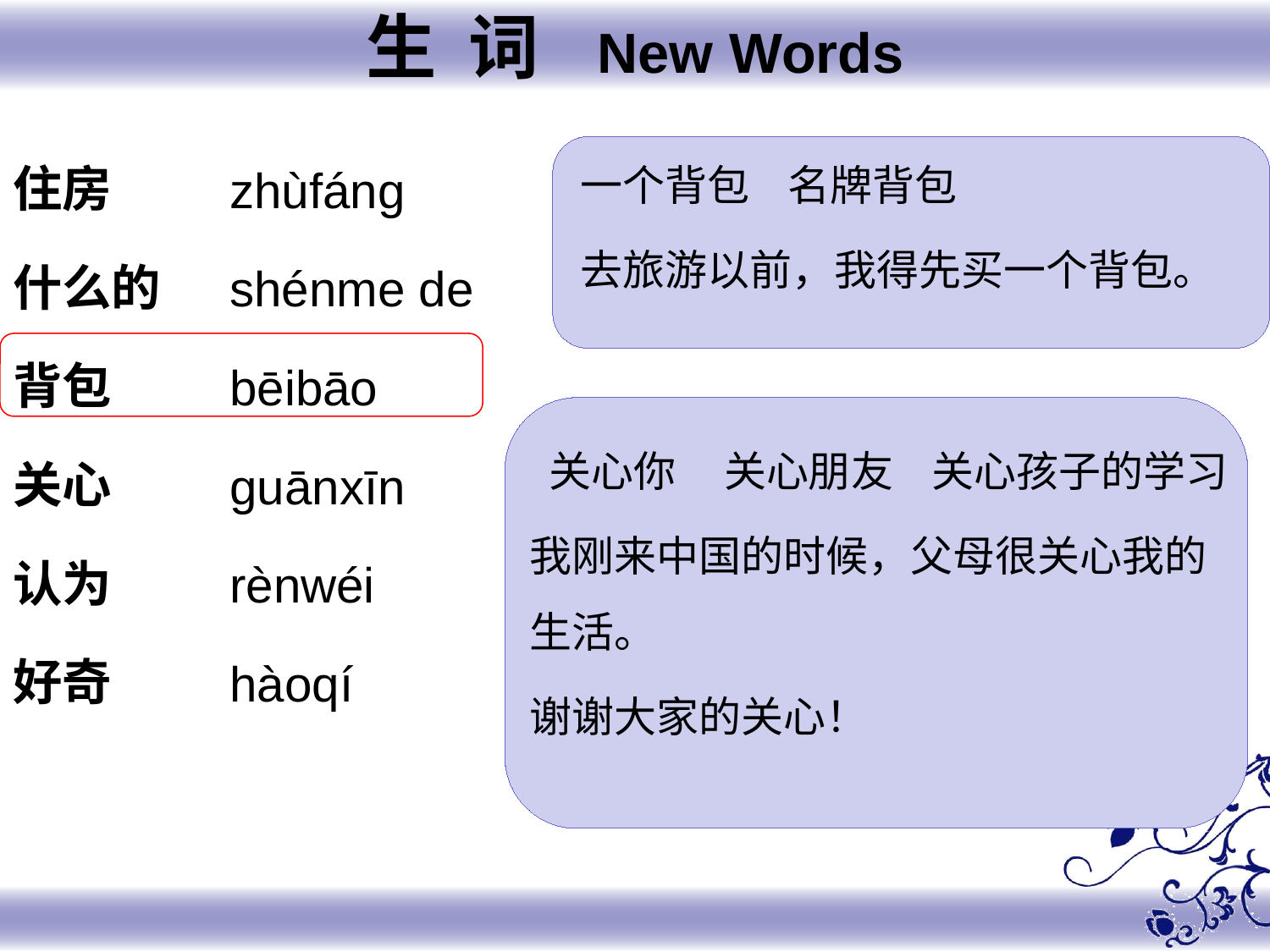

生  词   New Words
住房
什么的
背包
关心
认为
好奇
zhùfáng
shénme de
bēibāo
guānxīn
rènwéi
hàoqí
一个背包    名牌背包
去旅游以前，我得先买一个背包。

 关心你     关心朋友    关心孩子的学习
我刚来中国的时候，父母很关心我的生活。
谢谢大家的关心！